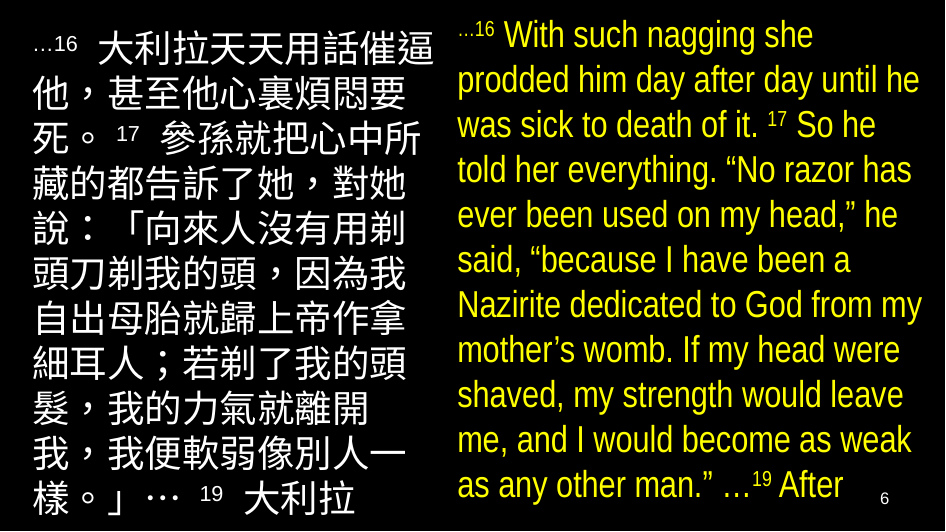

…16 With such nagging she prodded him day after day until he was sick to death of it. 17 So he told her everything. “No razor has ever been used on my head,” he said, “because I have been a Nazirite dedicated to God from my mother’s womb. If my head were shaved, my strength would leave me, and I would become as weak as any other man.” …19 After

…16 大利拉天天用話催逼他，甚至他心裏煩悶要死。17 參孫就把心中所藏的都告訴了她，對她說：「向來人沒有用剃頭刀剃我的頭，因為我自出母胎就歸上帝作拿細耳人；若剃了我的頭髮，我的力氣就離開我，我便軟弱像別人一樣。」… 19 大利拉
6